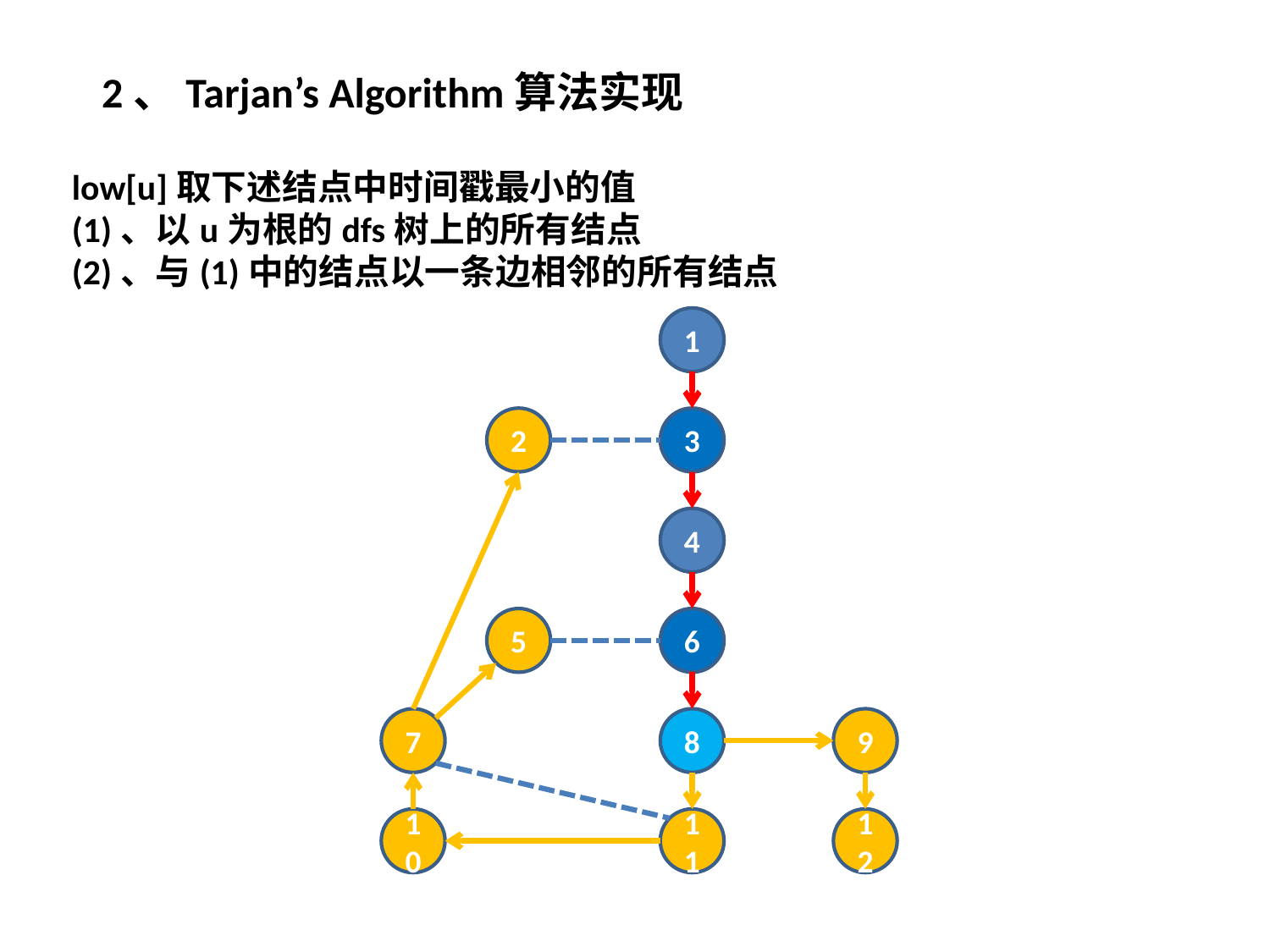

2、Tarjan’s Algorithm算法实现
low[u]取下述结点中时间戳最小的值
(1)、以u为根的dfs树上的所有结点
(2)、与(1)中的结点以一条边相邻的所有结点
1
2
3
4
5
6
7
8
9
10
11
12